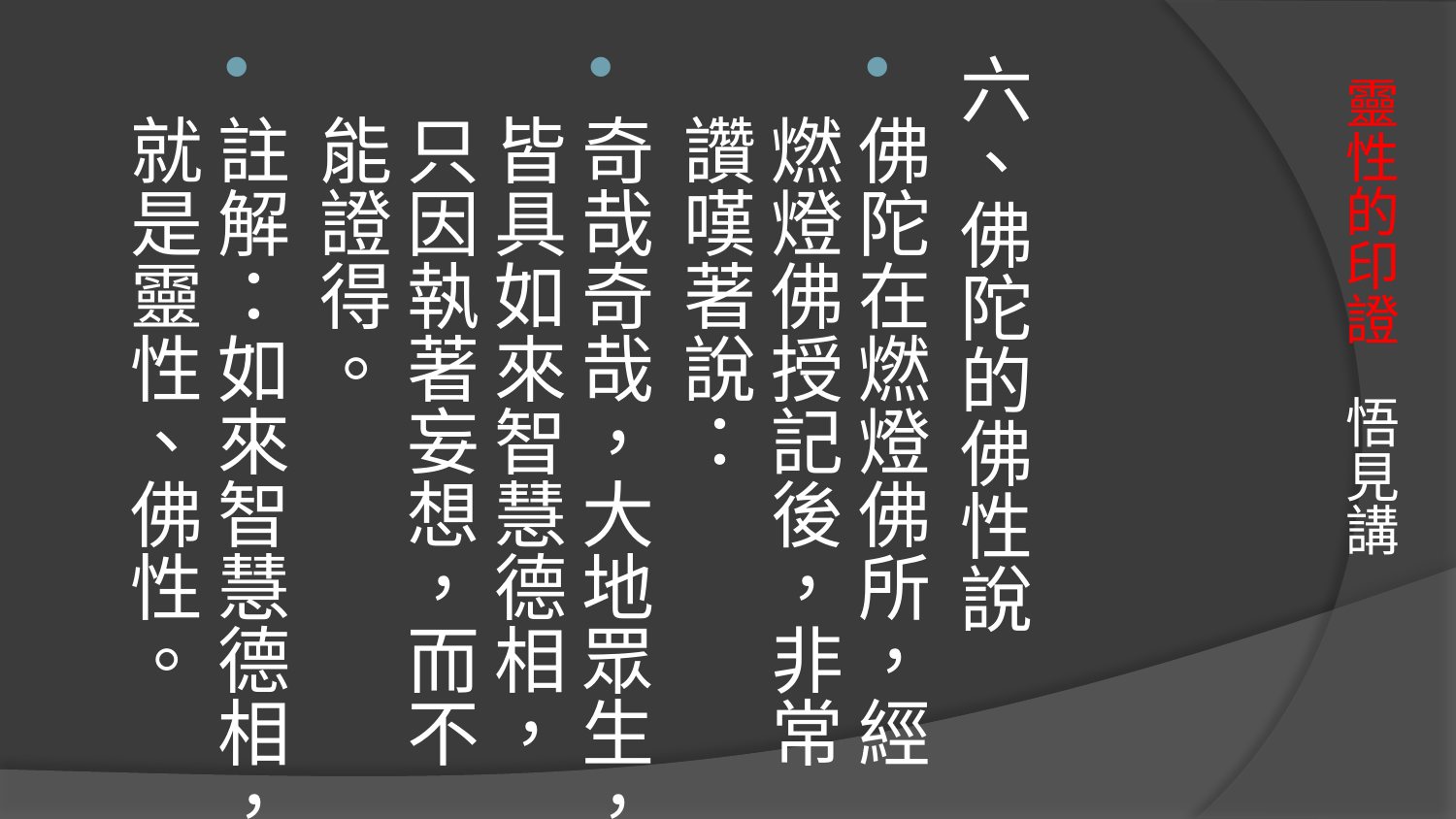

六、佛陀的佛性說
佛陀在燃燈佛所，經燃燈佛授記後，非常讚嘆著說：
奇哉奇哉，大地眾生，皆具如來智慧德相，只因執著妄想，而不能證得。
註解：如來智慧德相，就是靈性、佛性。

# 靈性的印證    悟見講